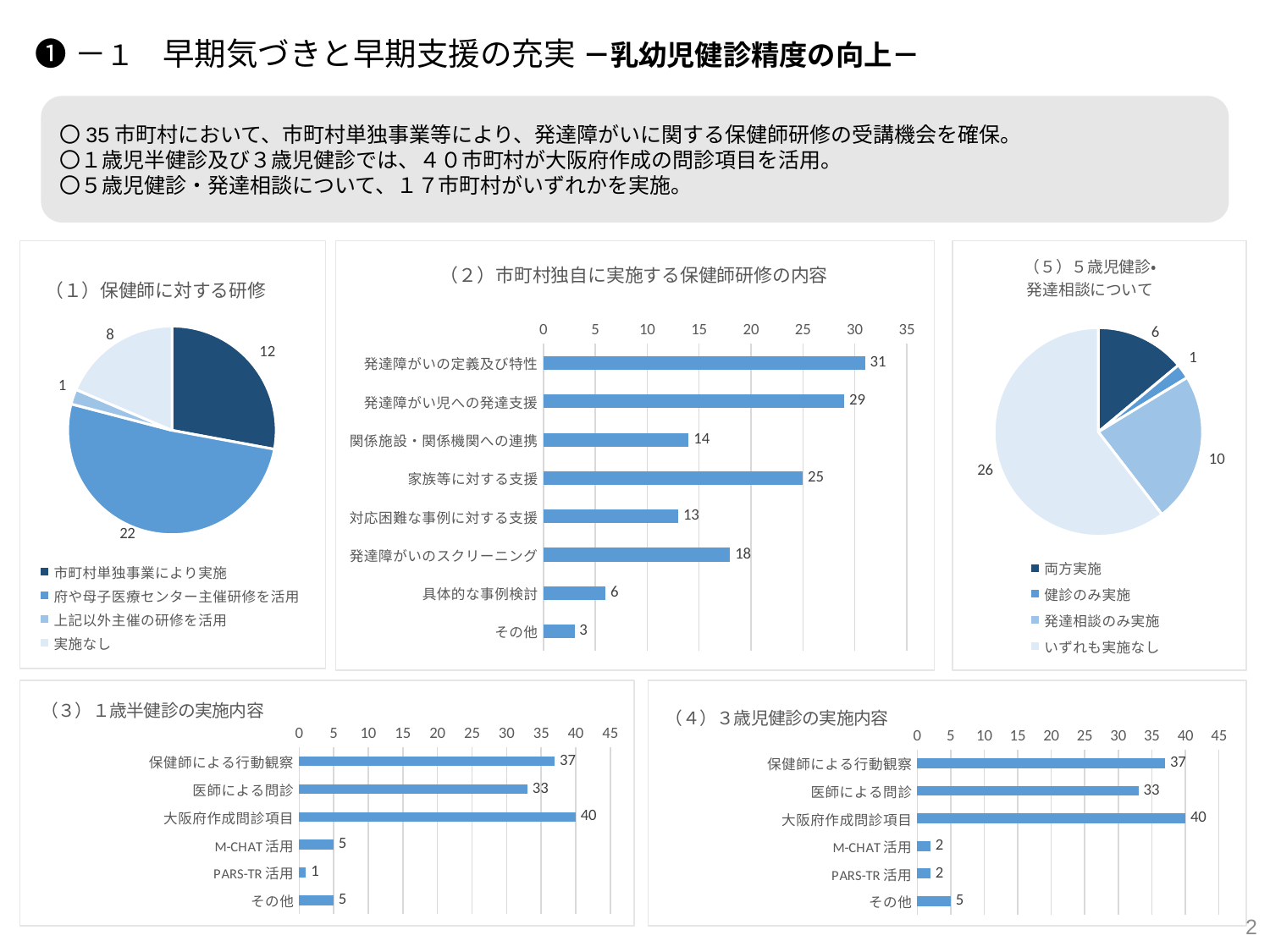

❶－１　早期気づきと早期支援の充実 －乳幼児健診精度の向上－
〇35市町村において、市町村単独事業等により、発達障がいに関する保健師研修の受講機会を確保。
〇１歳児半健診及び３歳児健診では、４０市町村が大阪府作成の問診項目を活用。
〇５歳児健診・発達相談について、１７市町村がいずれかを実施。

### Chart: （１）保健師に対する研修

| Category |  |
|---|---|
| 市町村単独事業により実施 | 12.0 |
| 府や母子医療センター主催研修を活用 | 22.0 |
| 上記以外主催の研修を活用 | 1.0 |
| 実施なし | 8.0 |

### Chart: （５）５歳児健診・
発達相談について

| Category |  |
|---|---|
| 両方実施 | 6.0 |
| 健診のみ実施 | 1.0 |
| 発達相談のみ実施 | 10.0 |
| いずれも実施なし | 26.0 |

### Chart: （２）市町村独自に実施する保健師研修の内容

| Category |  |
|---|---|
| 発達障がいの定義及び特性 | 31.0 |
| 発達障がい児への発達支援 | 29.0 |
| 関係施設・関係機関への連携 | 14.0 |
| 家族等に対する支援 | 25.0 |
| 対応困難な事例に対する支援 | 13.0 |
| 発達障がいのスクリーニング | 18.0 |
| 具体的な事例検討 | 6.0 |
| その他 | 3.0 |

### Chart: （３）１歳半健診の実施内容

| Category |  |
|---|---|
| 保健師による行動観察 | 37.0 |
| 医師による問診 | 33.0 |
| 大阪府作成問診項目 | 40.0 |
| M-CHAT活用 | 5.0 |
| PARS-TR活用 | 1.0 |
| その他 | 5.0 |

### Chart: （４）３歳児健診の実施内容

| Category |  |
|---|---|
| 保健師による行動観察 | 37.0 |
| 医師による問診 | 33.0 |
| 大阪府作成問診項目 | 40.0 |
| M-CHAT活用 | 2.0 |
| PARS-TR活用 | 2.0 |
| その他 | 5.0 |
2